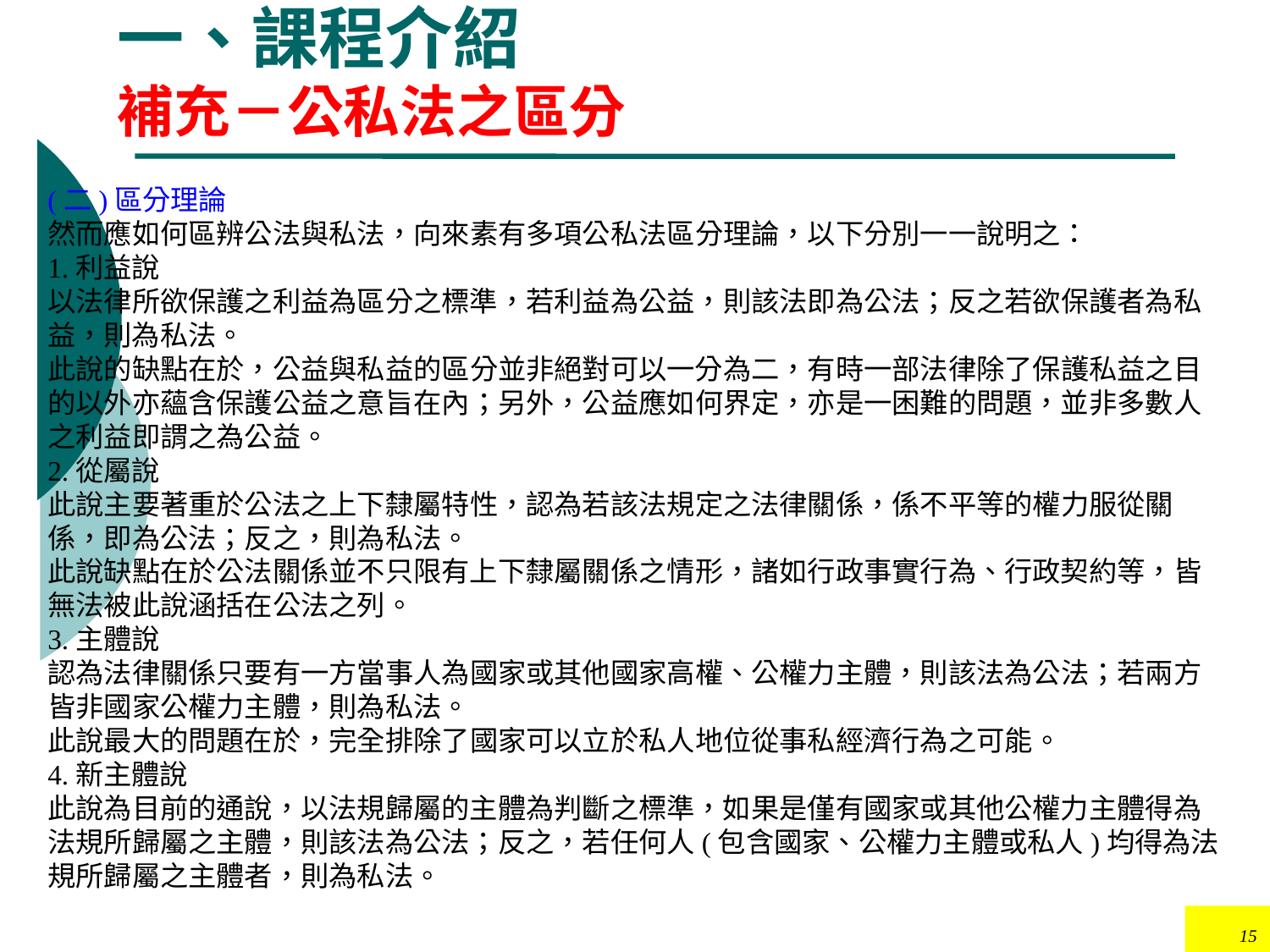

# 一、課程介紹 補充－公私法之區分
(二)區分理論
然而應如何區辨公法與私法，向來素有多項公私法區分理論，以下分別一一說明之：
1.利益說
以法律所欲保護之利益為區分之標準，若利益為公益，則該法即為公法；反之若欲保護者為私益，則為私法。
此說的缺點在於，公益與私益的區分並非絕對可以一分為二，有時一部法律除了保護私益之目的以外亦蘊含保護公益之意旨在內；另外，公益應如何界定，亦是一困難的問題，並非多數人之利益即謂之為公益。
2.從屬說
此說主要著重於公法之上下隸屬特性，認為若該法規定之法律關係，係不平等的權力服從關係，即為公法；反之，則為私法。
此說缺點在於公法關係並不只限有上下隸屬關係之情形，諸如行政事實行為、行政契約等，皆無法被此說涵括在公法之列。
3.主體說
認為法律關係只要有一方當事人為國家或其他國家高權、公權力主體，則該法為公法；若兩方皆非國家公權力主體，則為私法。
此說最大的問題在於，完全排除了國家可以立於私人地位從事私經濟行為之可能。
4.新主體說
此說為目前的通說，以法規歸屬的主體為判斷之標準，如果是僅有國家或其他公權力主體得為法規所歸屬之主體，則該法為公法；反之，若任何人(包含國家、公權力主體或私人)均得為法規所歸屬之主體者，則為私法。
15